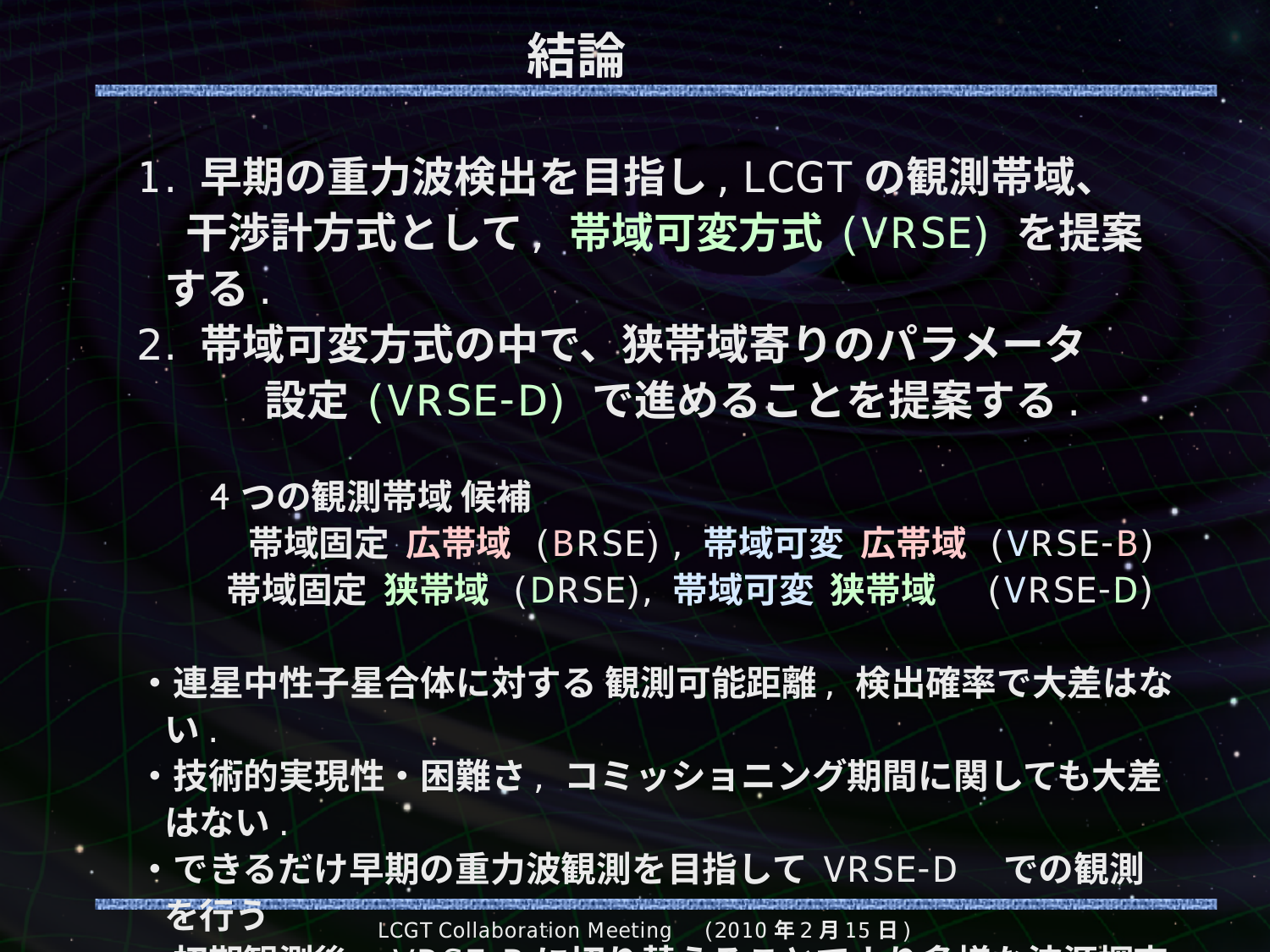

# 結論
1. 早期の重力波検出を目指し, LCGTの観測帯域、
    干渉計方式として, 帯域可変方式 (VRSE) を提案する.
2. 帯域可変方式の中で、狭帯域寄りのパラメータ
　　　設定 (VRSE-D) で進めることを提案する.

       4つの観測帯域 候補
　　     帯域固定  広帯域  (BRSE) , 帯域可変  広帯域  (VRSE-B)
          帯域固定  狭帯域  (DRSE), 帯域可変  狭帯域　 (VRSE-D)

・連星中性子星合体に対する 観測可能距離, 検出確率で大差はない.
・技術的実現性・困難さ, コミッショニング期間に関しても大差はない.
・できるだけ早期の重力波観測を目指して VRSE-D　での観測を行う
・初期観測後、VRSE-Bに切り替えることでより多様な波源探査を行う, というオプションを持つ.

LCGT Collaboration Meeting　(2010年2月15日)